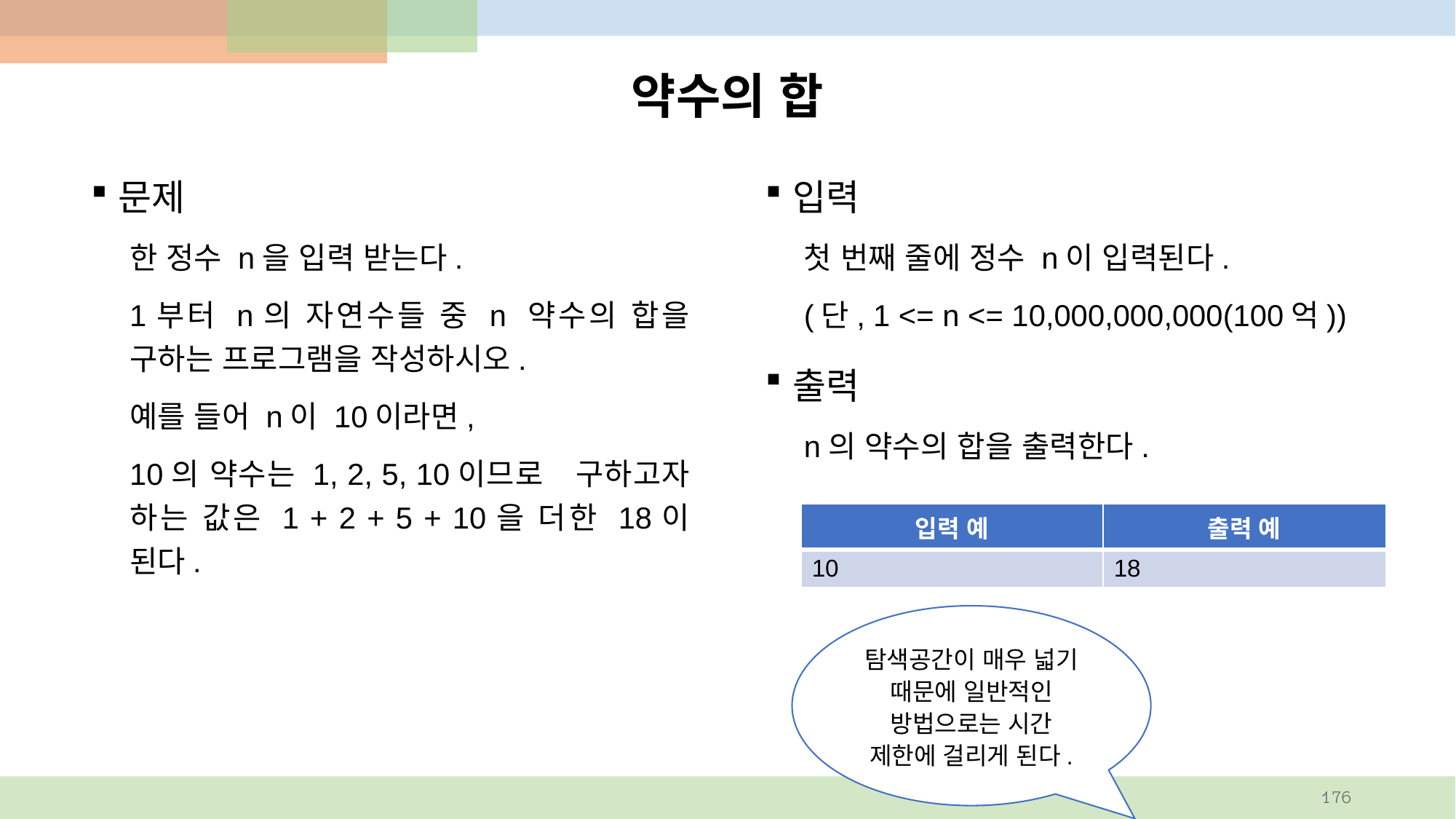

# 약수의 합
입력
첫 번째 줄에 정수 n이 입력된다.
(단, 1 <= n <= 10,000,000,000(100억))
출력
n의 약수의 합을 출력한다.
문제
한 정수 n을 입력 받는다.
1부터 n의 자연수들 중 n 약수의 합을 구하는 프로그램을 작성하시오.
예를 들어 n이 10이라면,
10의 약수는 1, 2, 5, 10이므로　구하고자 하는 값은 1 + 2 + 5 + 10을 더한 18이 된다.
| 입력 예 | 출력 예 |
| --- | --- |
| 10 | 18 |
탐색공간이 매우 넓기 때문에 일반적인 방법으로는 시간 제한에 걸리게 된다.
176